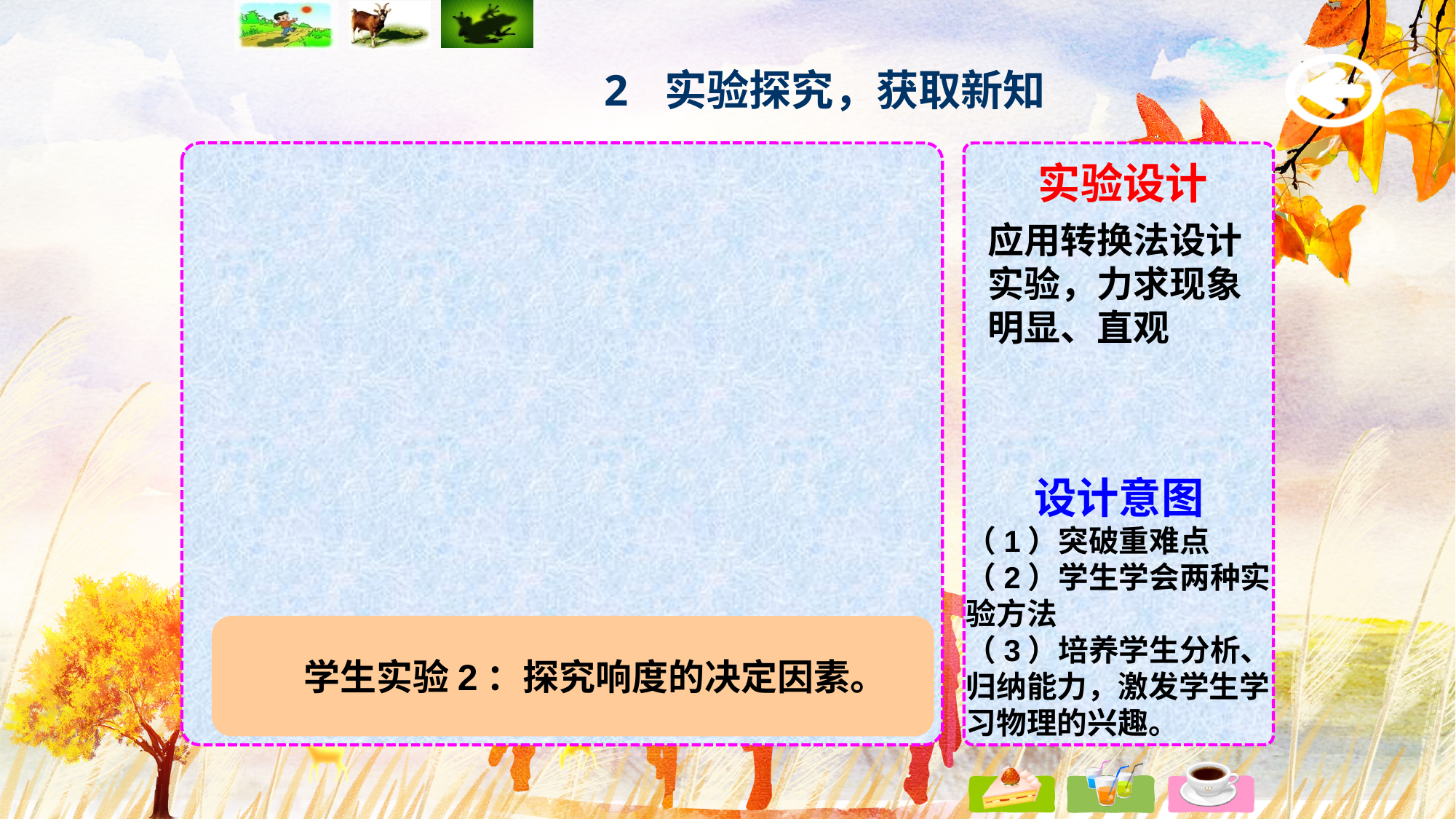

2 实验探究，获取新知

实验设计
应用转换法设计实验，力求现象明显、直观
      设计意图
（1）突破重难点
（2）学生学会两种实验方法
（3）培养学生分析、归纳能力，激发学生学习物理的兴趣。

             学生实验2：探究响度的决定因素。